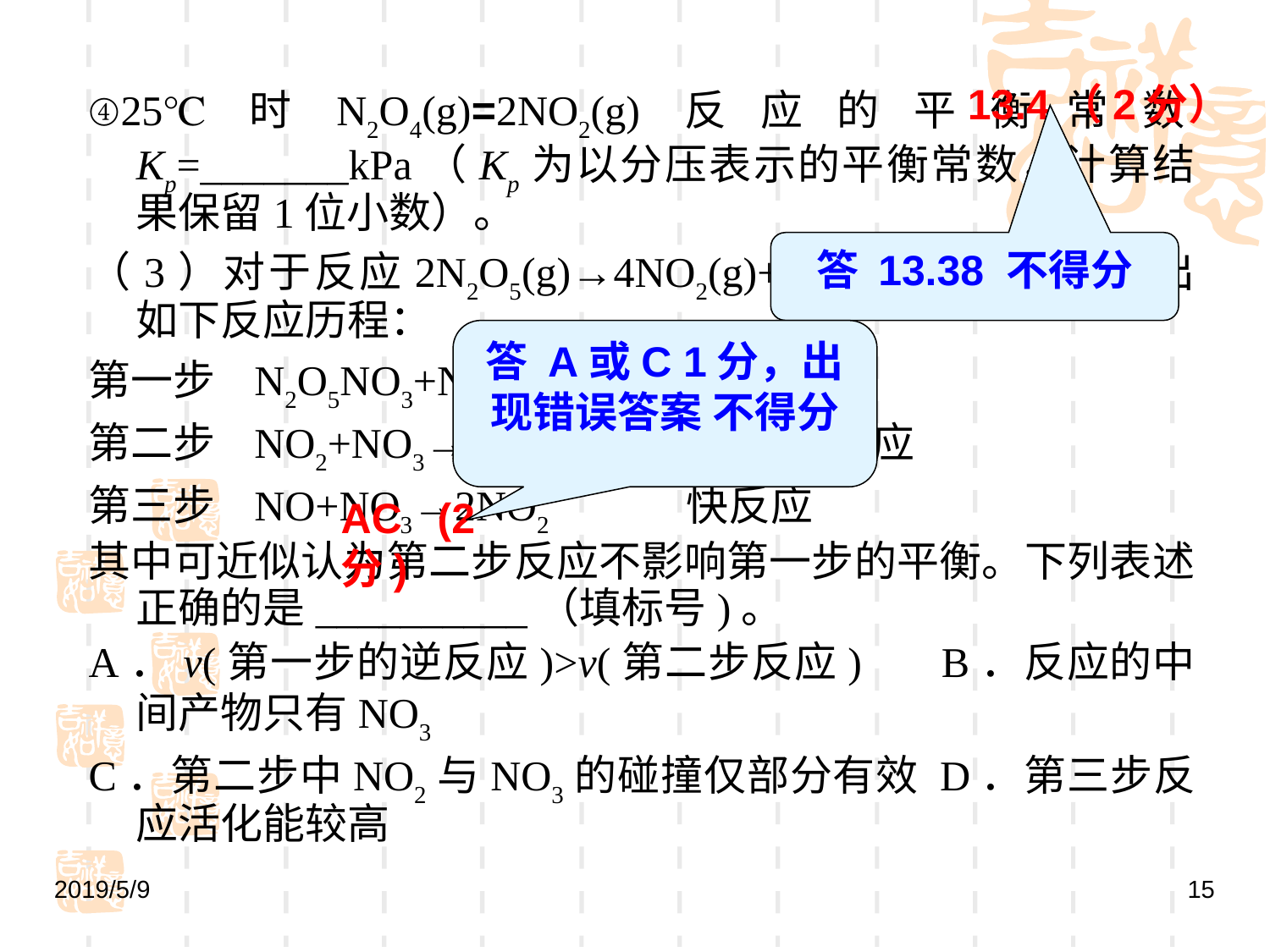

13.4（2分）
④25℃时N2O4(g)=2NO2(g)反应的平衡常数Kp=_______kPa（Kp为以分压表示的平衡常数，计算结果保留1位小数）。
（3）对于反应2N2O5(g)→4NO2(g)+O2(g)，R.A.Ogg提出如下反应历程：
第一步   N2O5NO3+NO2         快速平衡
第二步   NO2+NO3→NO+NO2+O2              慢反应
第三步   NO+NO3→2NO2            快反应
其中可近似认为第二步反应不影响第一步的平衡。下列表述正确的是__________（填标号)。
A．v(第一步的逆反应)>v(第二步反应)       B．反应的中间产物只有NO3
C．第二步中NO2与NO3的碰撞仅部分有效 D．第三步反应活化能较高
答 13.38 不得分
答 A或C 1分，出现错误答案 不得分
AC   (2分)
2019/5/9
15